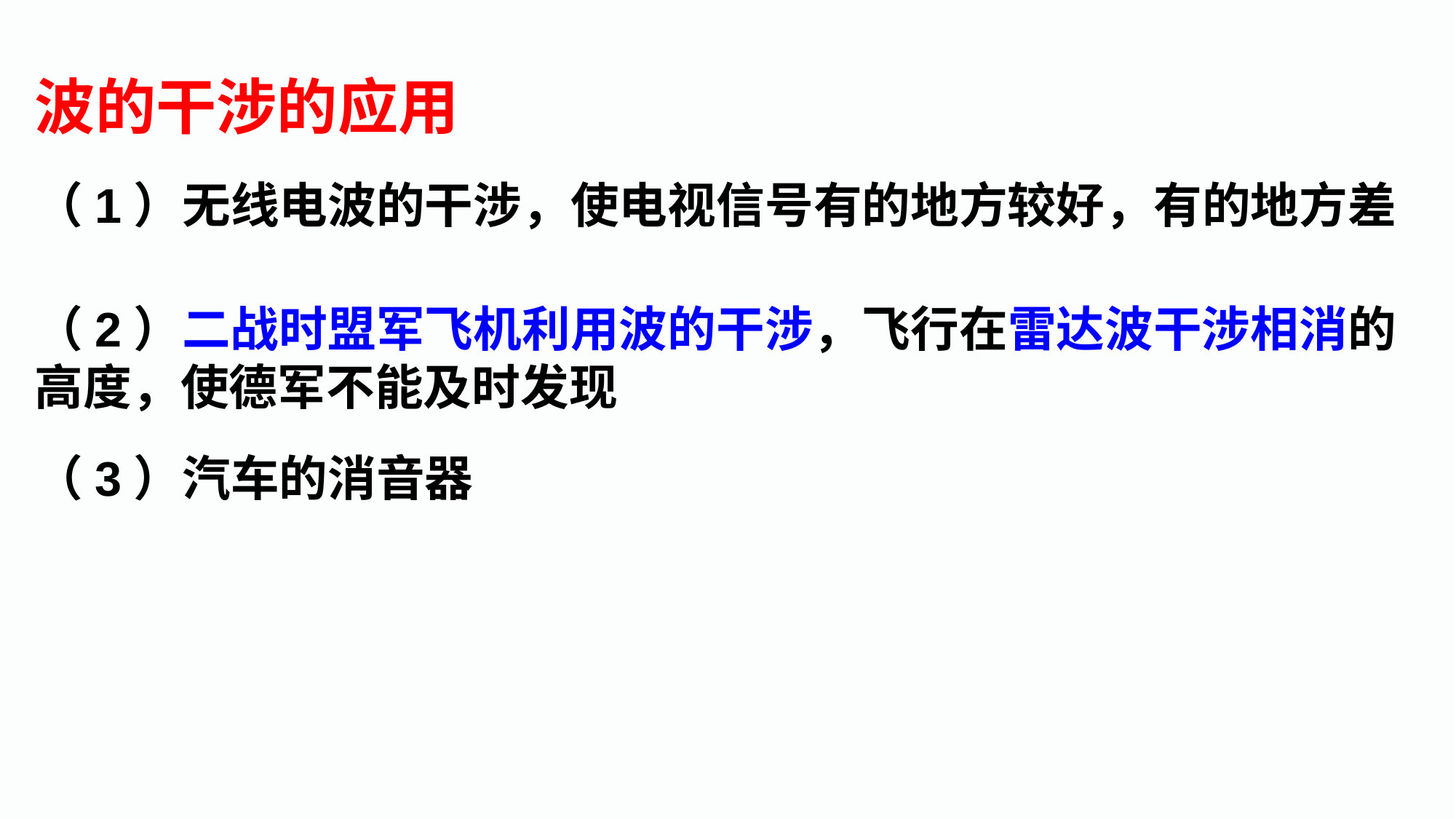

波的干涉的应用
（1）无线电波的干涉，使电视信号有的地方较好，有的地方差
（2）二战时盟军飞机利用波的干涉，飞行在雷达波干涉相消的高度，使德军不能及时发现
（3）汽车的消音器